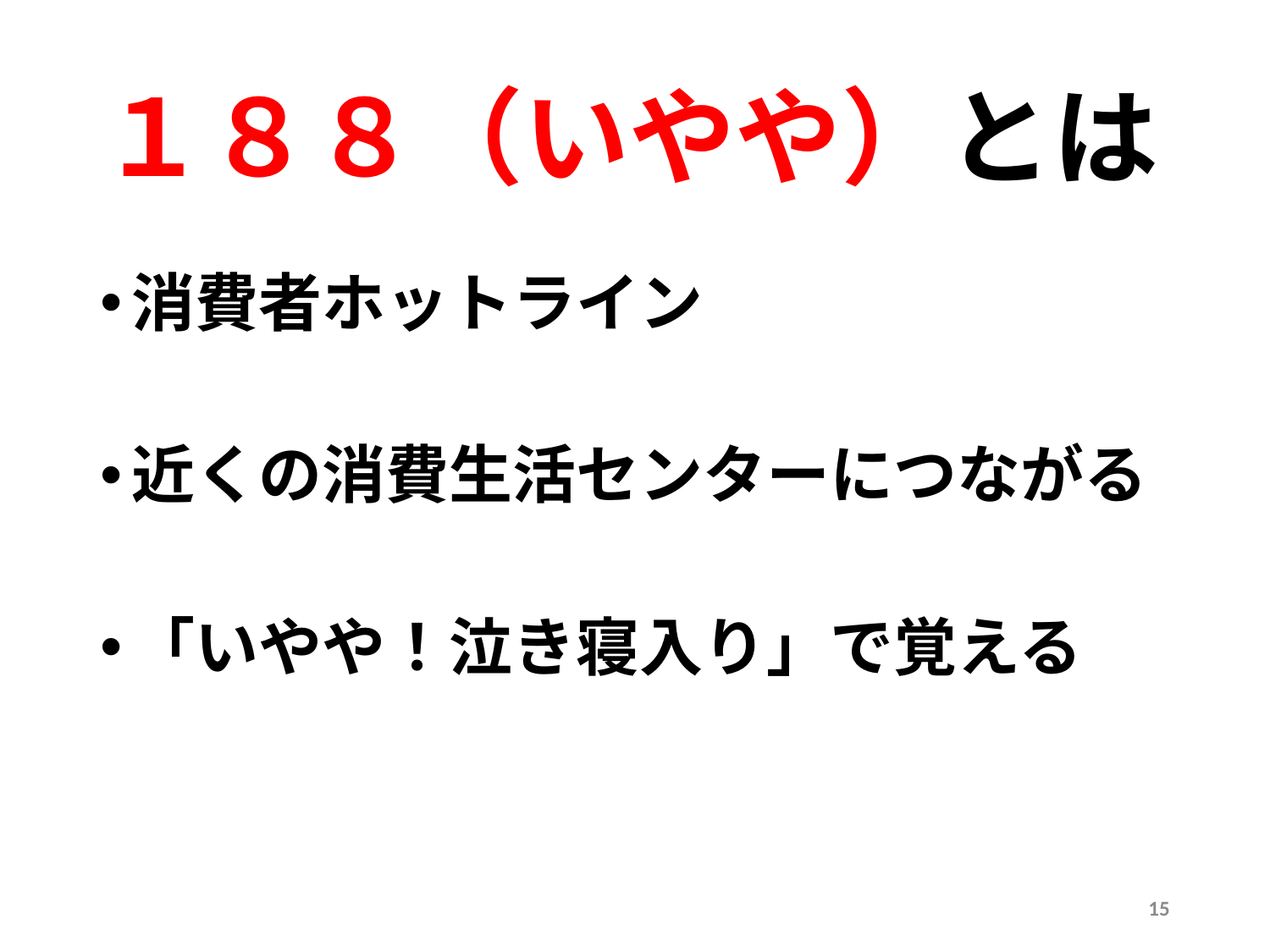

# １８８（いやや）とは
消費者ホットライン

近くの消費生活センターにつながる

「いやや！泣き寝入り」で覚える

15